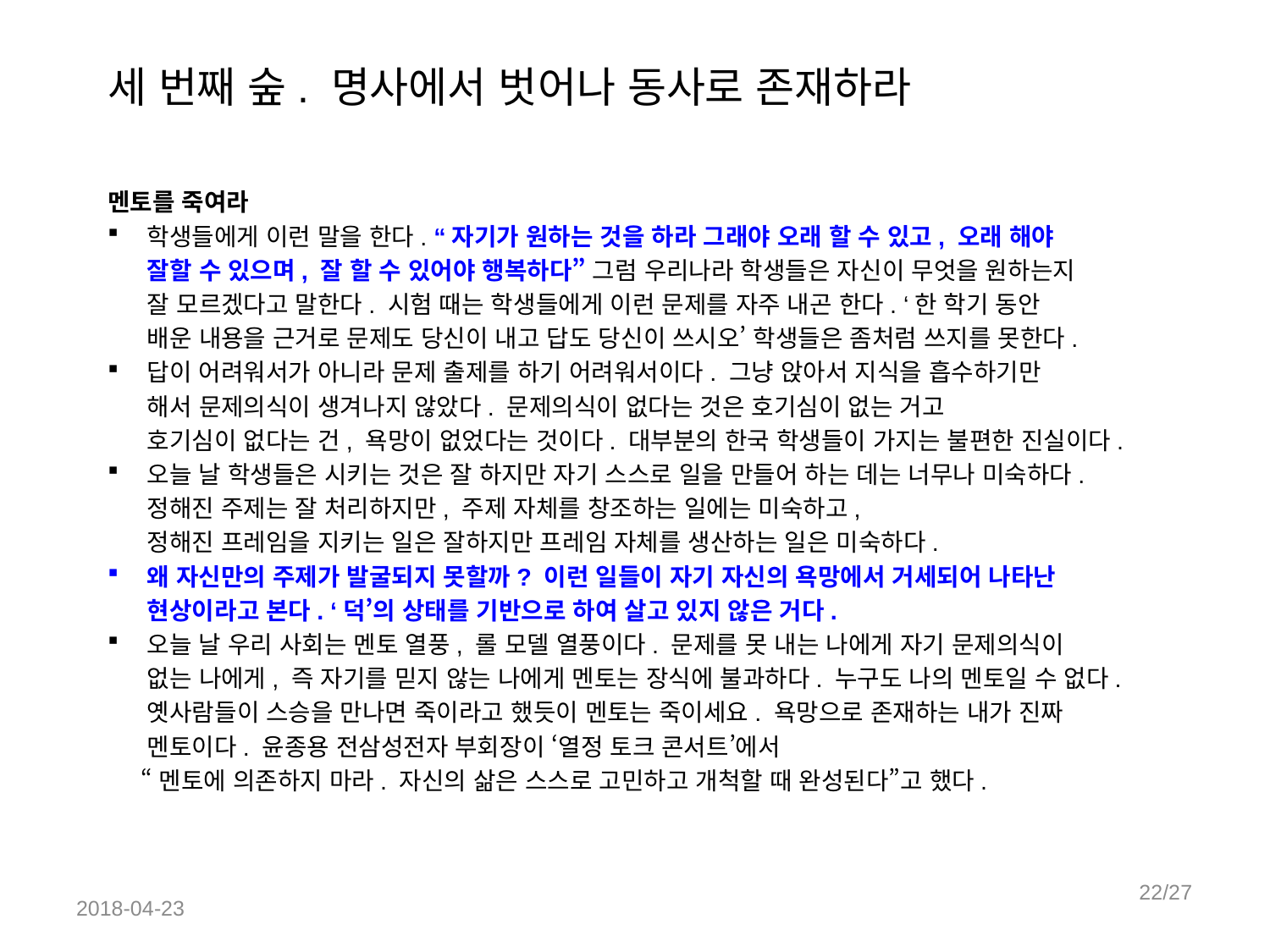

# 세 번째 숲. 명사에서 벗어나 동사로 존재하라

멘토를 죽여라
학생들에게 이런 말을 한다. “자기가 원하는 것을 하라 그래야 오래 할 수 있고, 오래 해야
     잘할 수 있으며, 잘 할 수 있어야 행복하다” 그럼 우리나라 학생들은 자신이 무엇을 원하는지
     잘 모르겠다고 말한다. 시험 때는 학생들에게 이런 문제를 자주 내곤 한다. ‘한 학기 동안
     배운 내용을 근거로 문제도 당신이 내고 답도 당신이 쓰시오’ 학생들은 좀처럼 쓰지를 못한다.
답이 어려워서가 아니라 문제 출제를 하기 어려워서이다. 그냥 앉아서 지식을 흡수하기만
     해서 문제의식이 생겨나지 않았다. 문제의식이 없다는 것은 호기심이 없는 거고
     호기심이 없다는 건, 욕망이 없었다는 것이다. 대부분의 한국 학생들이 가지는 불편한 진실이다.
오늘 날 학생들은 시키는 것은 잘 하지만 자기 스스로 일을 만들어 하는 데는 너무나 미숙하다.
     정해진 주제는 잘 처리하지만, 주제 자체를 창조하는 일에는 미숙하고,
     정해진 프레임을 지키는 일은 잘하지만 프레임 자체를 생산하는 일은 미숙하다.
왜 자신만의 주제가 발굴되지 못할까? 이런 일들이 자기 자신의 욕망에서 거세되어 나타난
     현상이라고 본다. ‘덕’의 상태를 기반으로 하여 살고 있지 않은 거다.
오늘 날 우리 사회는 멘토 열풍, 롤 모델 열풍이다. 문제를 못 내는 나에게 자기 문제의식이
     없는 나에게, 즉 자기를 믿지 않는 나에게 멘토는 장식에 불과하다. 누구도 나의 멘토일 수 없다.
     옛사람들이 스승을 만나면 죽이라고 했듯이 멘토는 죽이세요. 욕망으로 존재하는 내가 진짜
     멘토이다. 윤종용 전삼성전자 부회장이 ‘열정 토크 콘서트’에서
     “멘토에 의존하지 마라. 자신의 삶은 스스로 고민하고 개척할 때 완성된다”고 했다.
22/27
2018-04-23